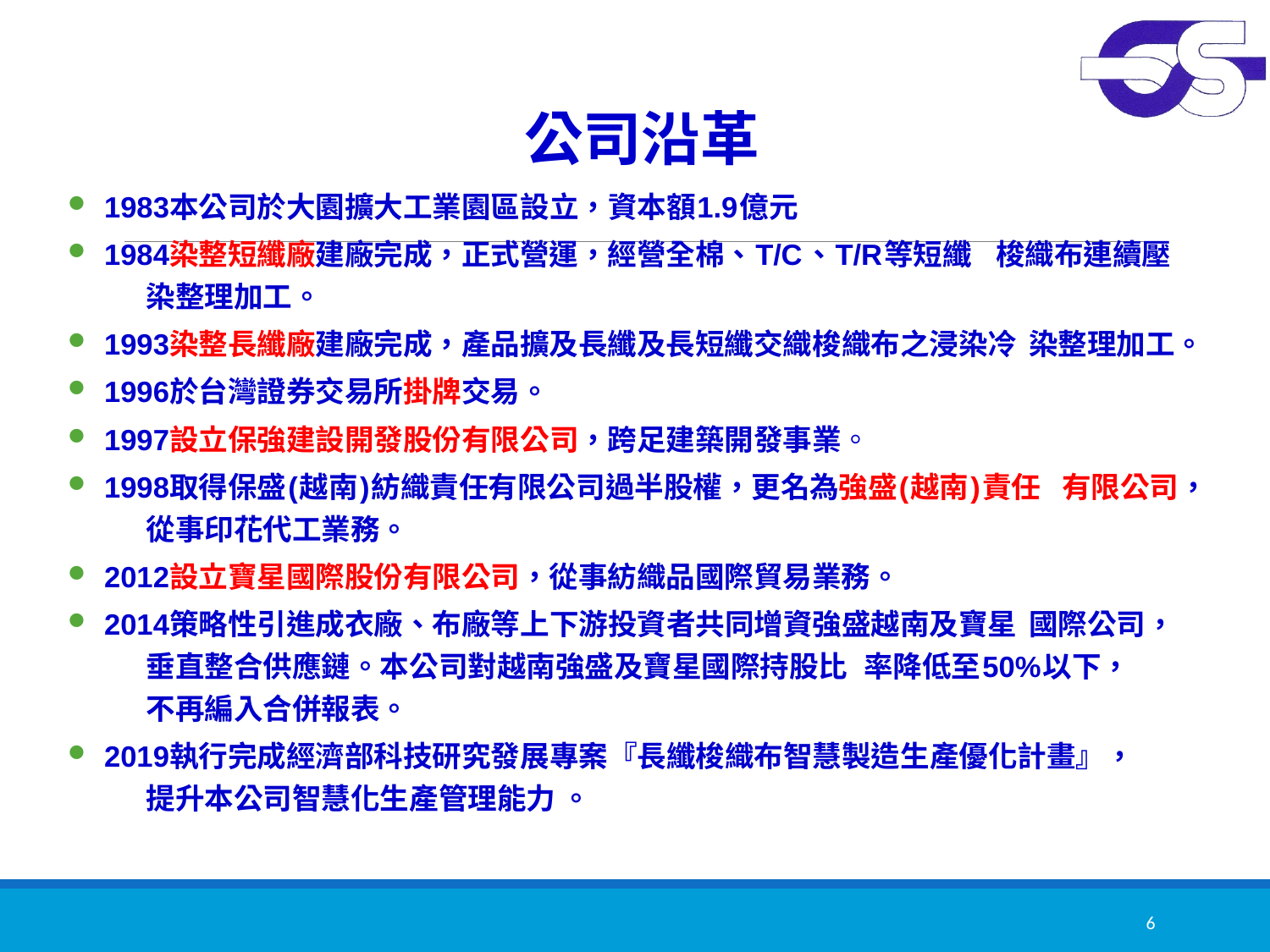

公司沿革
1983	本公司於大園擴大工業園區設立，資本額1.9億元
1984	染整短纖廠建廠完成，正式營運，經營全棉、T/C、T/R等短纖	梭織布連續壓
	染整理加工。
1993	染整長纖廠建廠完成，產品擴及長纖及長短纖交織梭織布之浸染冷	染整理加工。
1996	於台灣證券交易所掛牌交易。
1997	設立保強建設開發股份有限公司，跨足建築開發事業。
1998	取得保盛(越南)紡織責任有限公司過半股權，更名為強盛(越南)責任	有限公司，
	從事印花代工業務。
2012	設立寶星國際股份有限公司，從事紡織品國際貿易業務。
2014	策略性引進成衣廠、布廠等上下游投資者共同增資強盛越南及寶星	國際公司，
	垂直整合供應鏈。本公司對越南強盛及寶星國際持股比	率降低至50%以下，
	不再編入合併報表。
2019	執行完成經濟部科技研究發展專案『長纖梭織布智慧製造生	產優化計畫』，
	提升本公司智慧化生產管理能力 。

6